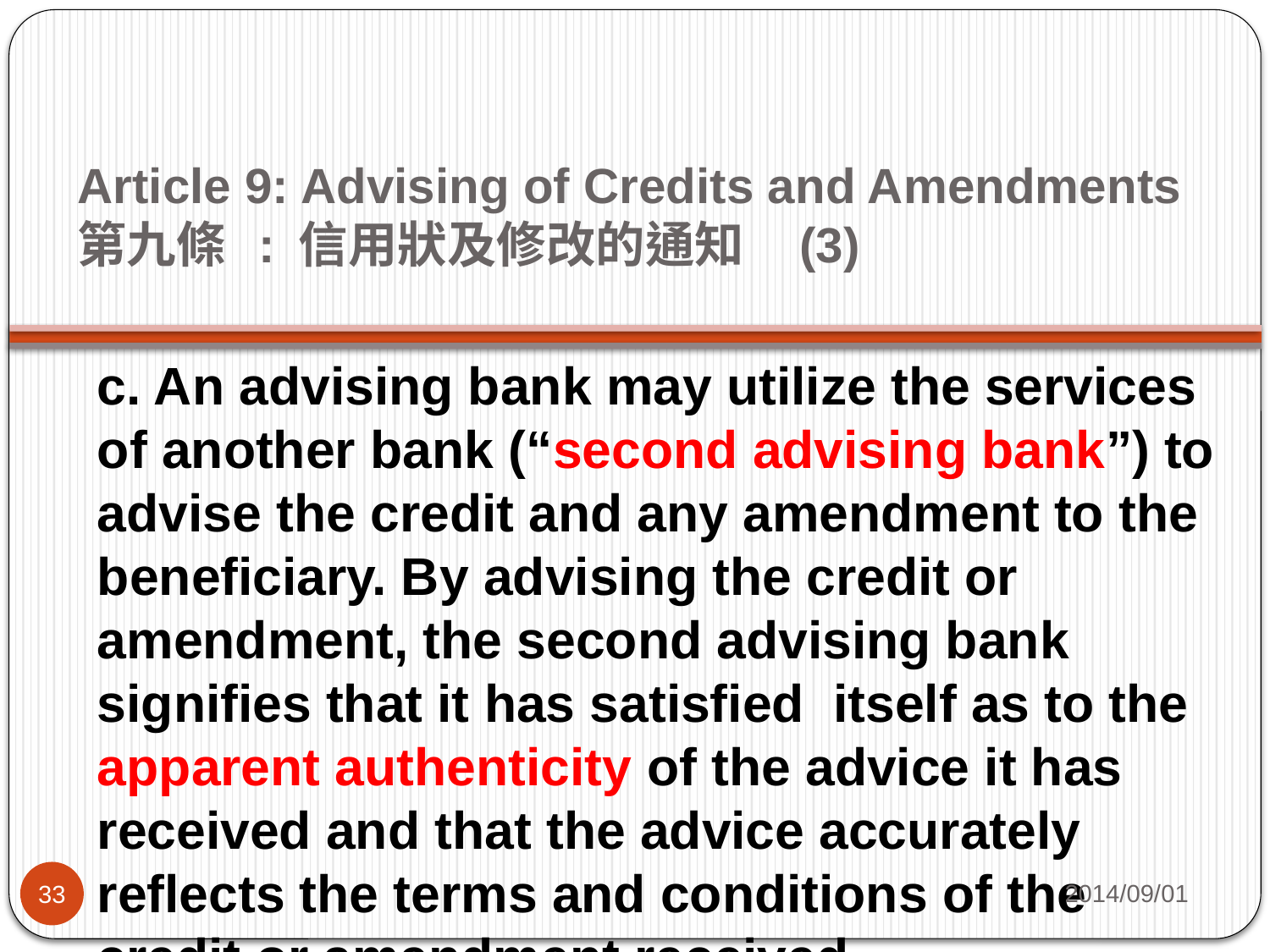

# Article 9: Advising of Credits and Amendments   第九條  : 信用狀及修改的通知    (3)
c. An advising bank may utilize the services of another bank (“second advising bank”) to advise the credit and any amendment to the beneficiary. By advising the credit or amendment, the second advising bank signifies that it has satisfied  itself as to the apparent authenticity of the advice it has received and that the advice accurately reflects the terms and conditions of the credit or amendment received.
2014/09/01
33